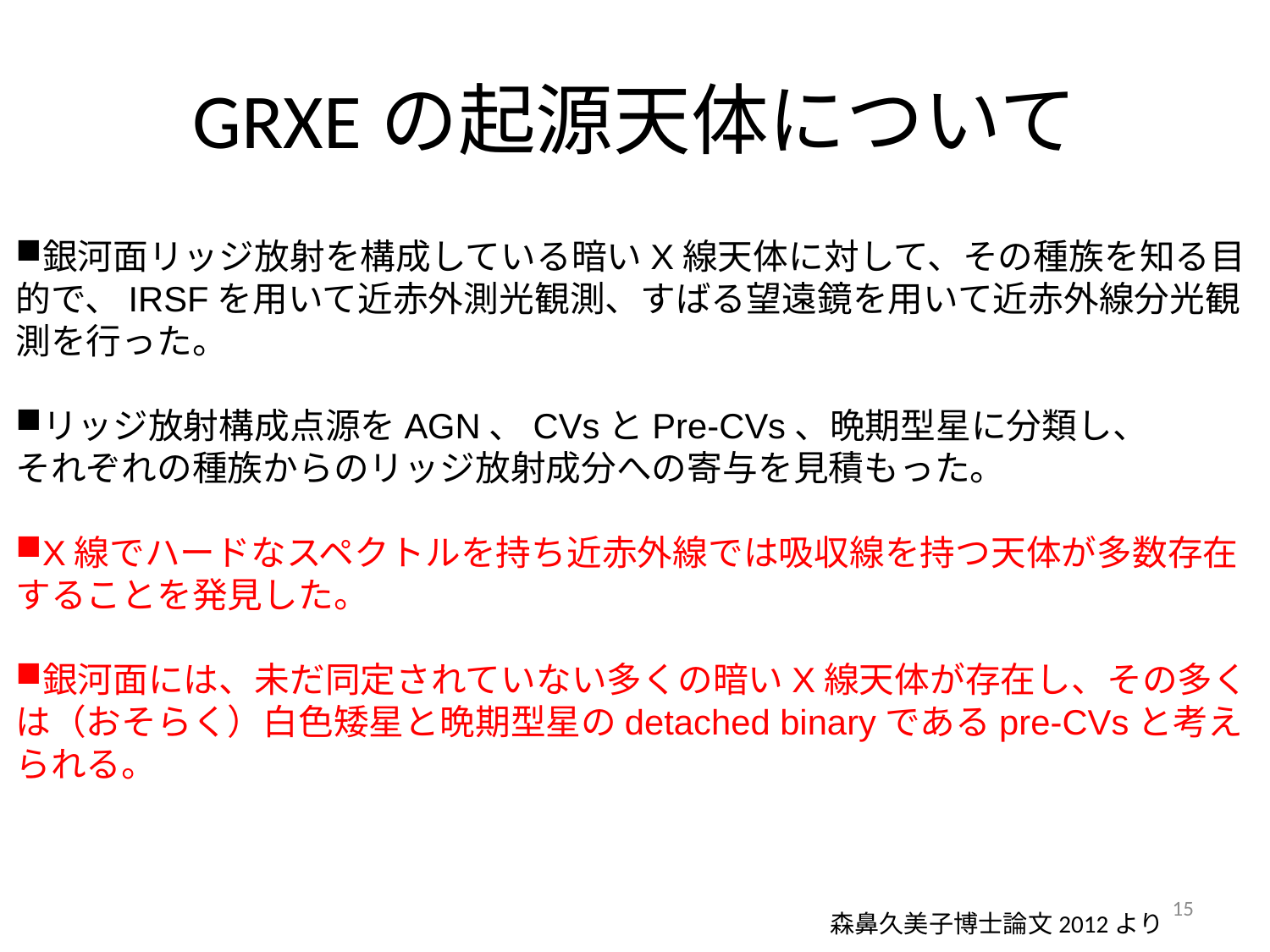

# GRXEの起源天体について

銀河面リッジ放射を構成している暗いX線天体に対して、その種族を知る目的で、IRSFを用いて近赤外測光観測、すばる望遠鏡を用いて近赤外線分光観測を行った。

リッジ放射構成点源をAGN、CVsとPre-CVs、晩期型星に分類し、
それぞれの種族からのリッジ放射成分への寄与を見積もった。

X線でハードなスペクトルを持ち近赤外線では吸収線を持つ天体が多数存在することを発見した。

銀河面には、未だ同定されていない多くの暗いX線天体が存在し、その多くは（おそらく）白色矮星と晩期型星のdetached binaryであるpre-CVsと考えられる。

15
森鼻久美子博士論文2012より